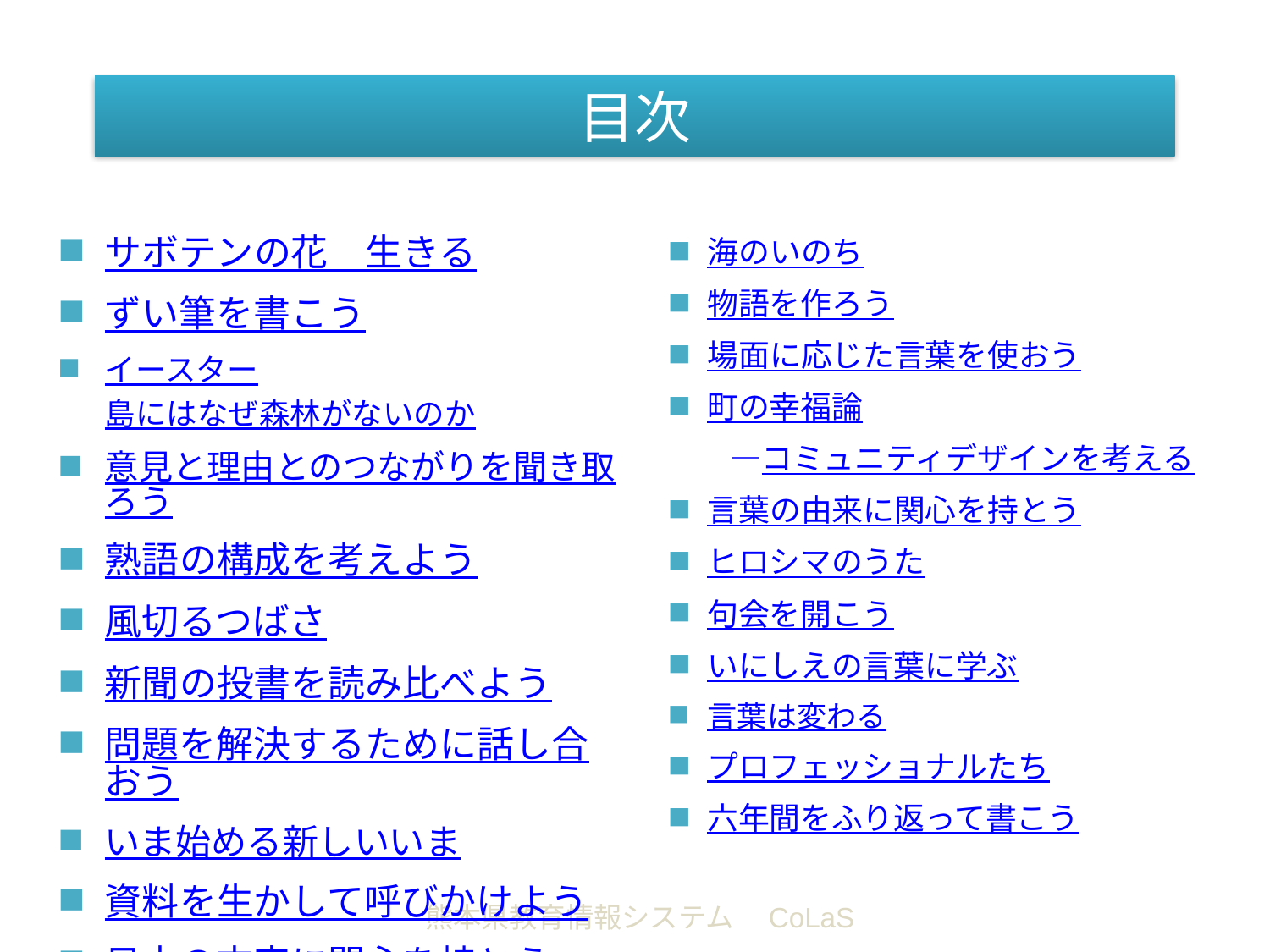

目次
サボテンの花　生きる
ずい筆を書こう
イースター島にはなぜ森林がないのか
意見と理由とのつながりを聞き取ろう
熟語の構成を考えよう
風切るつばさ
新聞の投書を読み比べよう
問題を解決するために話し合おう
いま始める新しいいま
資料を生かして呼びかけよう
日本の文字に関心を持とう

海のいのち
物語を作ろう
場面に応じた言葉を使おう
町の幸福論
　　―コミュニティデザインを考える
言葉の由来に関心を持とう
ヒロシマのうた
句会を開こう
いにしえの言葉に学ぶ
言葉は変わる
プロフェッショナルたち
六年間をふり返って書こう